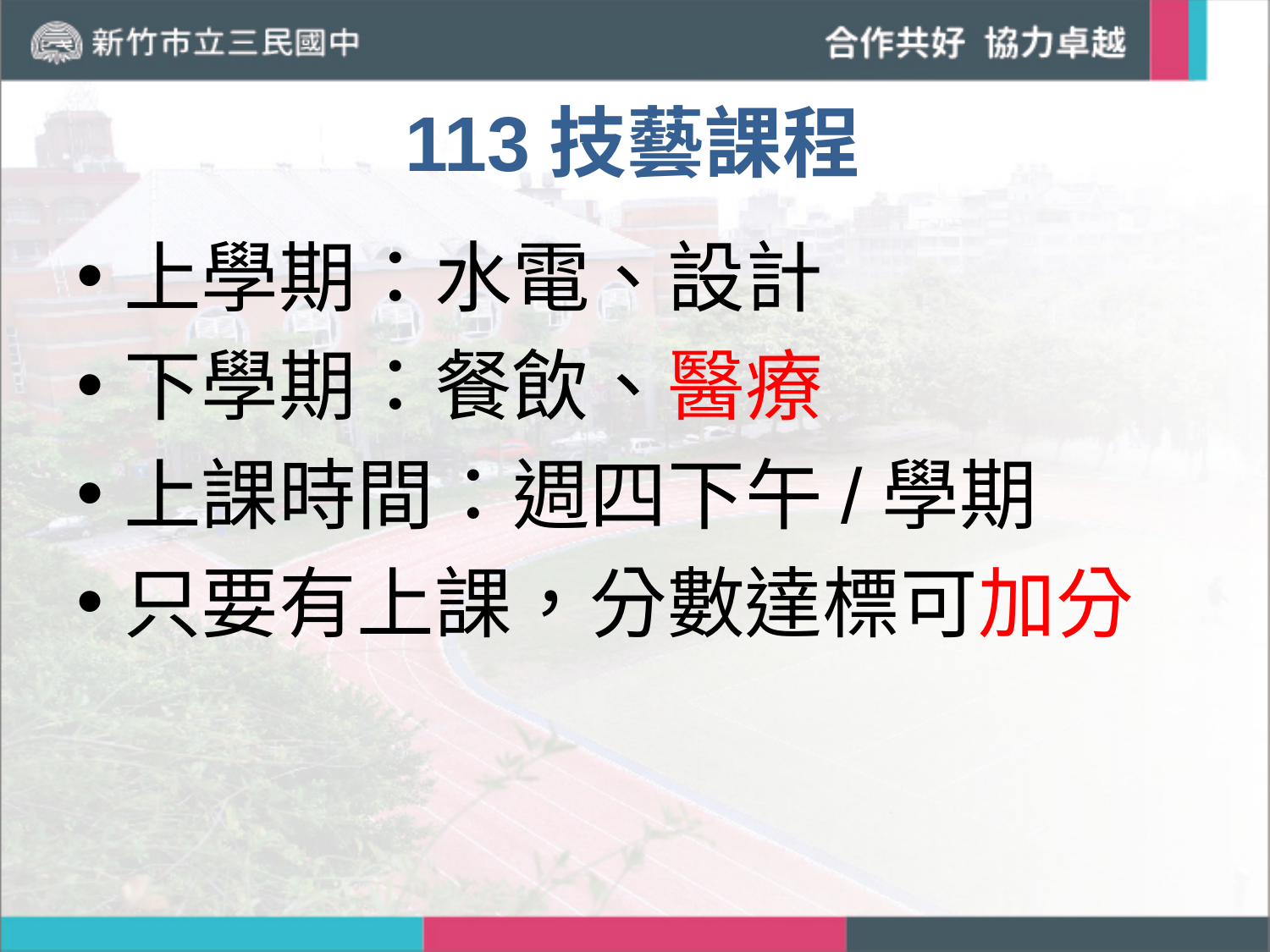

# 113技藝課程
上學期：水電、設計
下學期：餐飲、醫療
上課時間：週四下午/學期
只要有上課，分數達標可加分